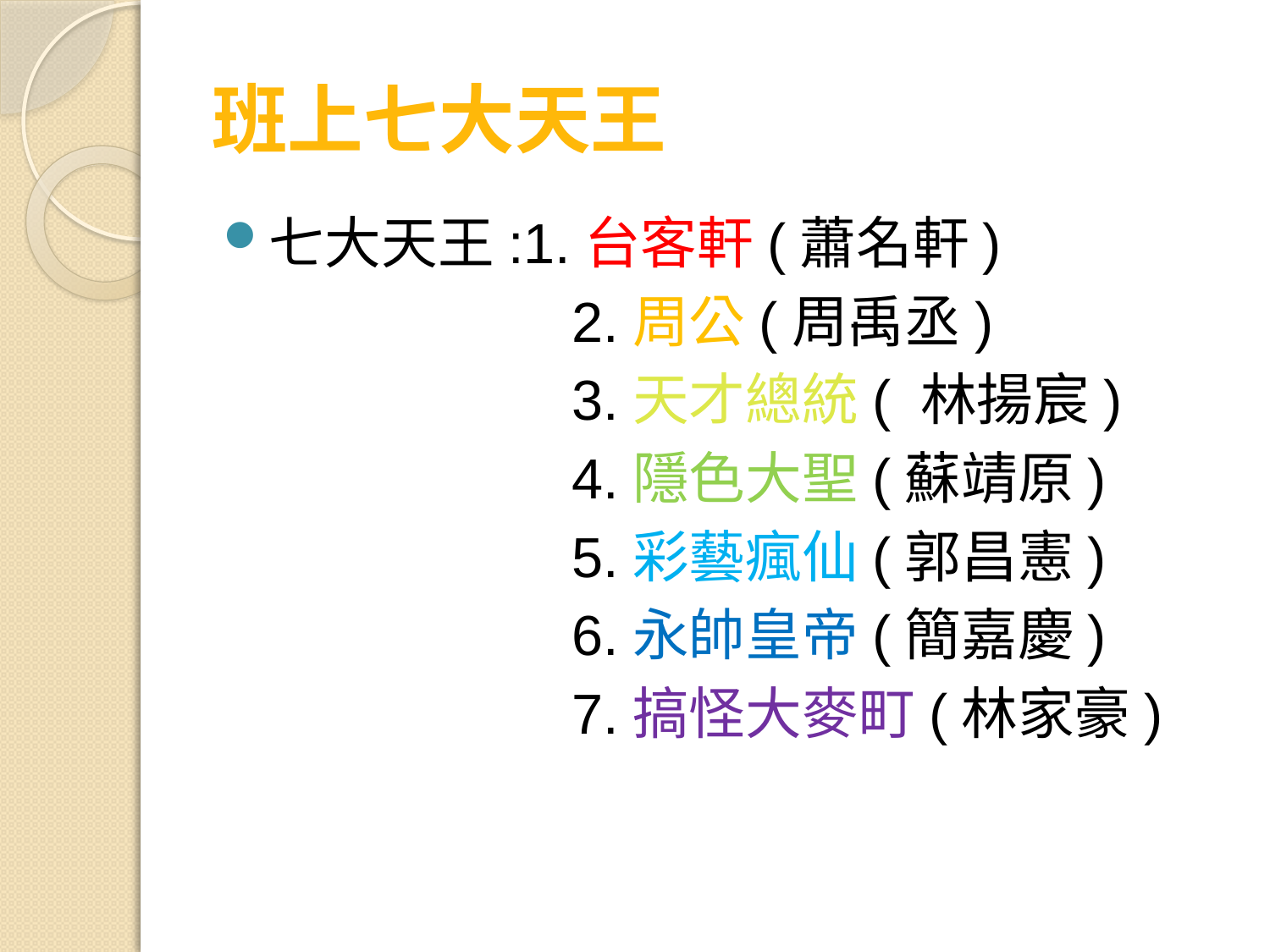

# 班上七大天王
七大天王:1.台客軒(蕭名軒)
                       2.周公(周禹丞)
                       3.天才總統( 林揚宸)
                       4.隱色大聖(蘇靖原)
                       5.彩藝瘋仙(郭昌憲)
                       6.永帥皇帝(簡嘉慶)
                       7.搞怪大麥町(林家豪)